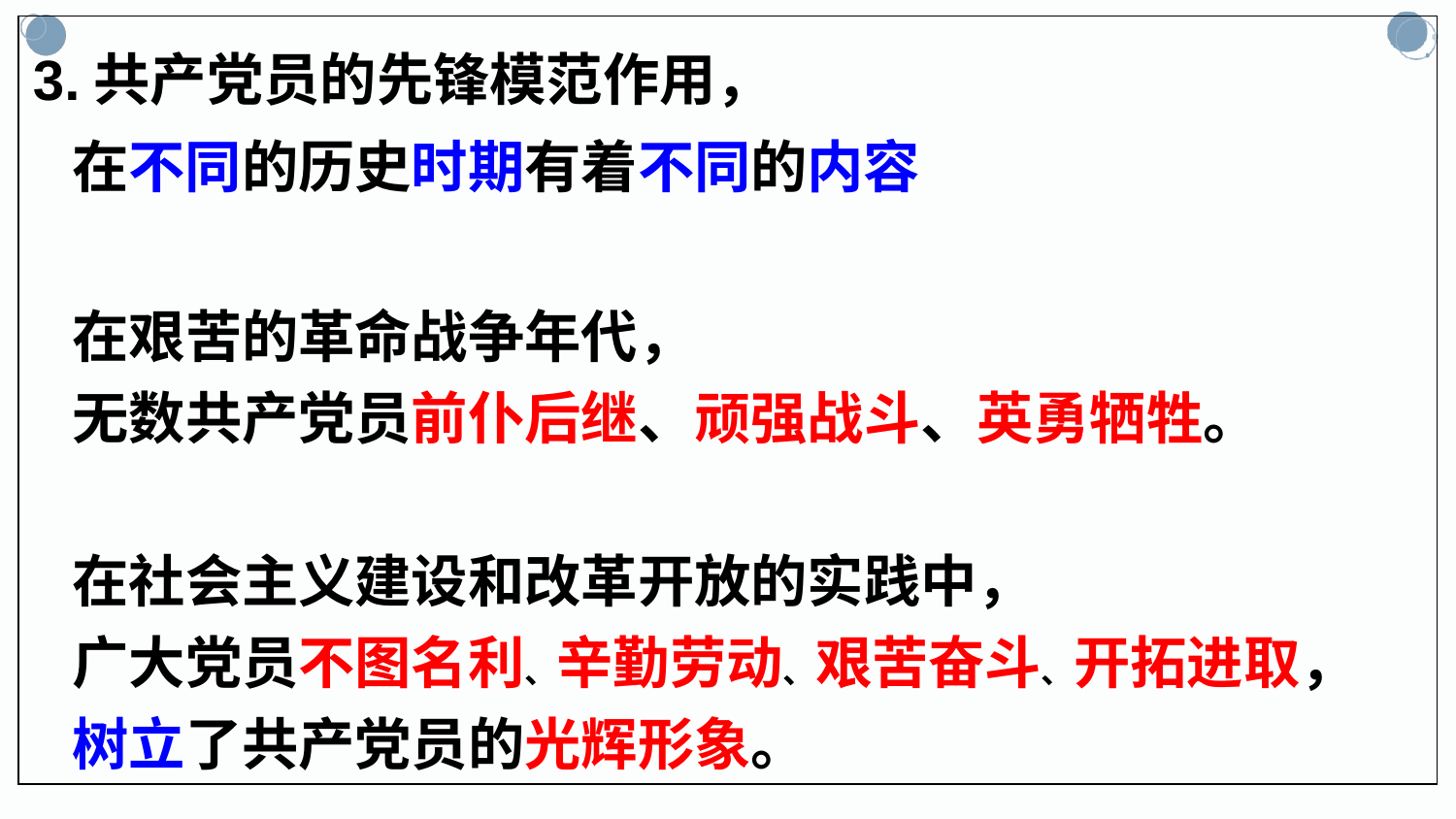

3.共产党员的先锋模范作用，
  在不同的历史时期有着不同的内容

  在艰苦的革命战争年代，
  无数共产党员前仆后继、顽强战斗、英勇牺牲。

  在社会主义建设和改革开放的实践中，
  广大党员不图名利、辛勤劳动、艰苦奋斗、开拓进取，
  树立了共产党员的光辉形象。